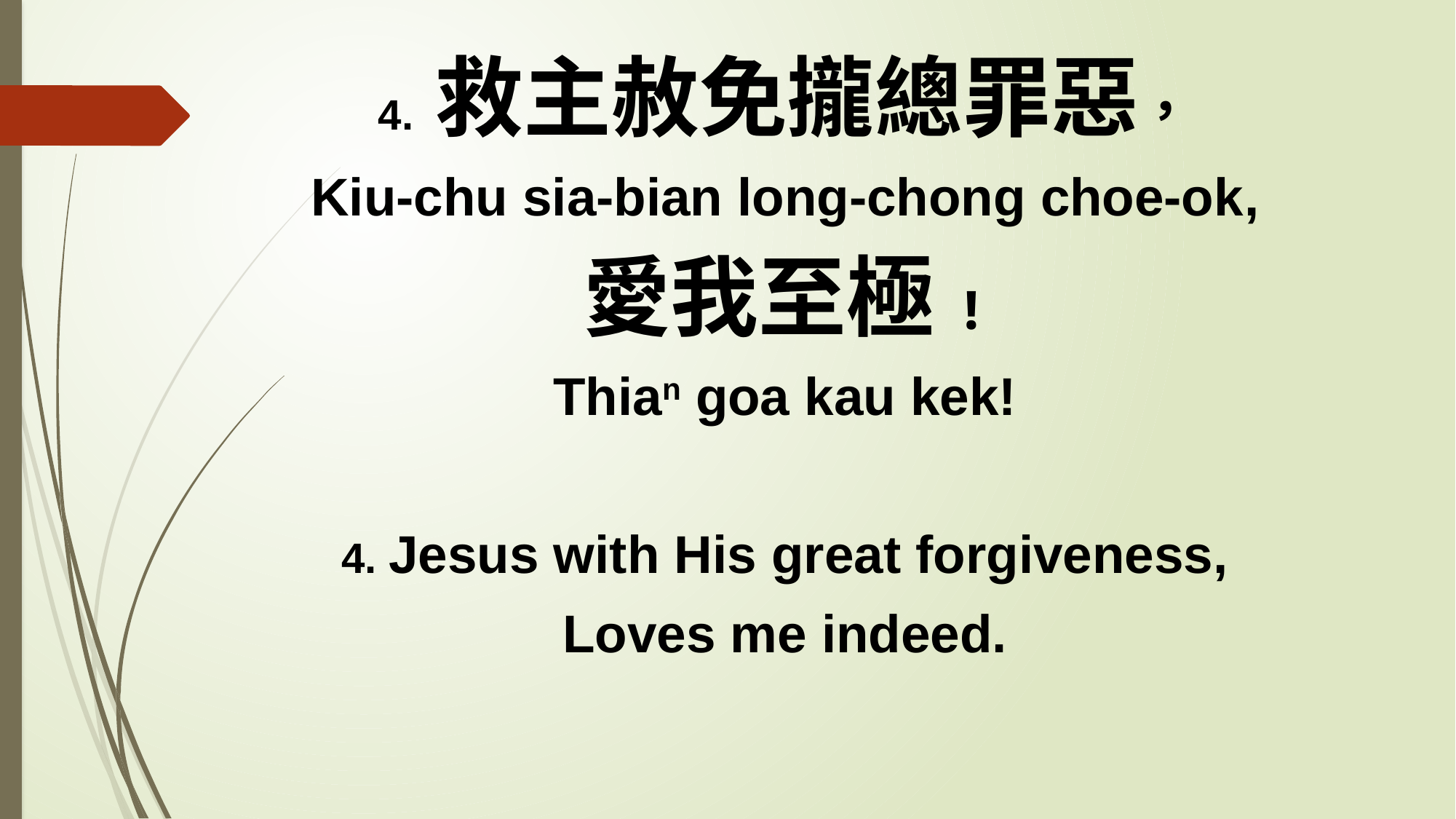

4. 救主赦免攏總罪惡，
Kiu-chu sia-bian long-chong choe-ok,
愛我至極!
Thian goa kau kek!

4. Jesus with His great forgiveness,
Loves me indeed.